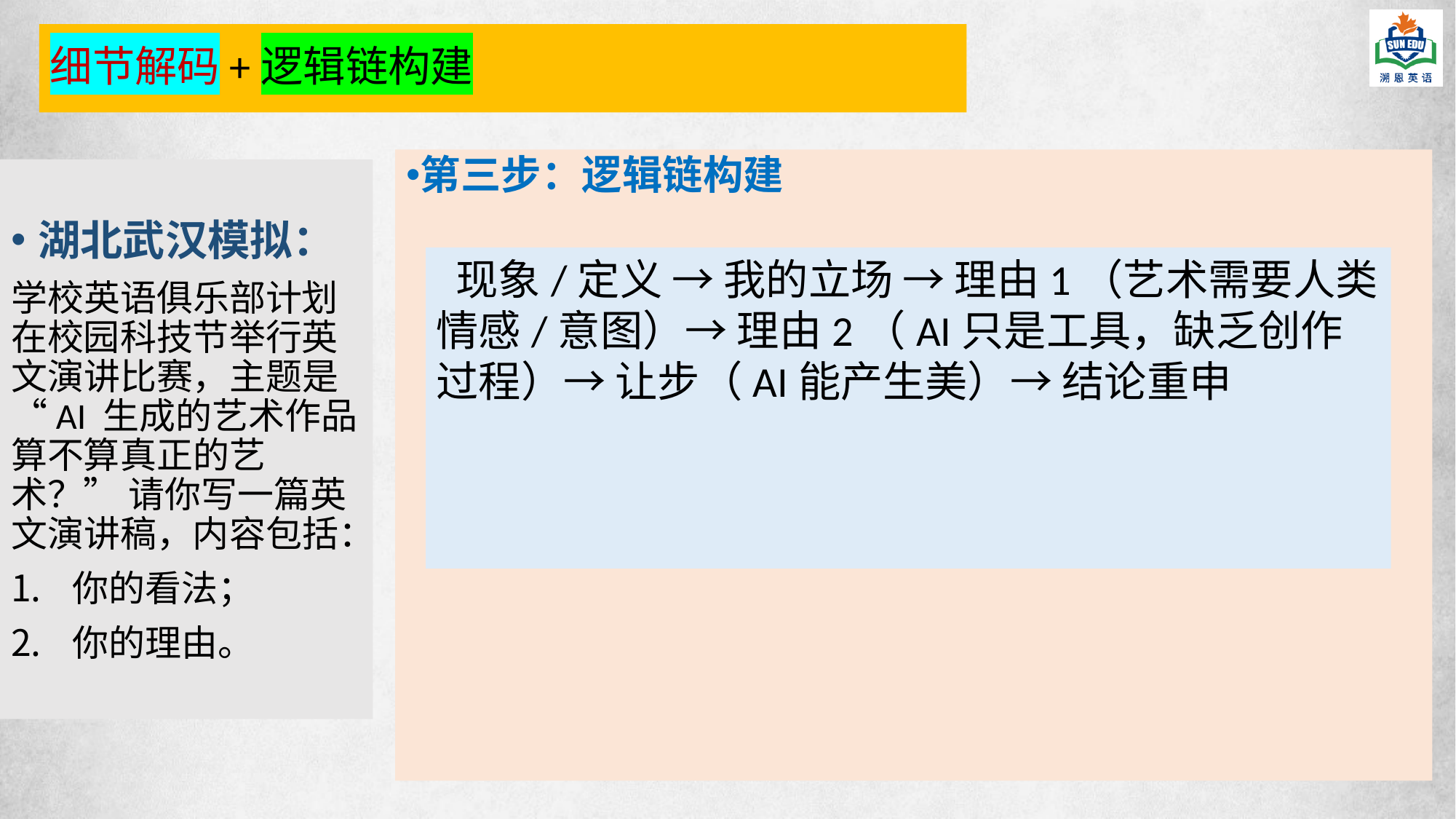

细节解码+逻辑链构建
第三步：逻辑链构建

湖北武汉模拟：
学校英语俱乐部计划在校园科技节举行英文演讲比赛，主题是 “AI 生成的艺术作品算不算真正的艺术？” 请你写一篇英文演讲稿，内容包括：
你的看法；
你的理由。
 现象/定义 → 我的立场 → 理由1（艺术需要人类情感/意图）→ 理由2（AI只是工具，缺乏创作过程）→ 让步（AI能产生美）→ 结论重申